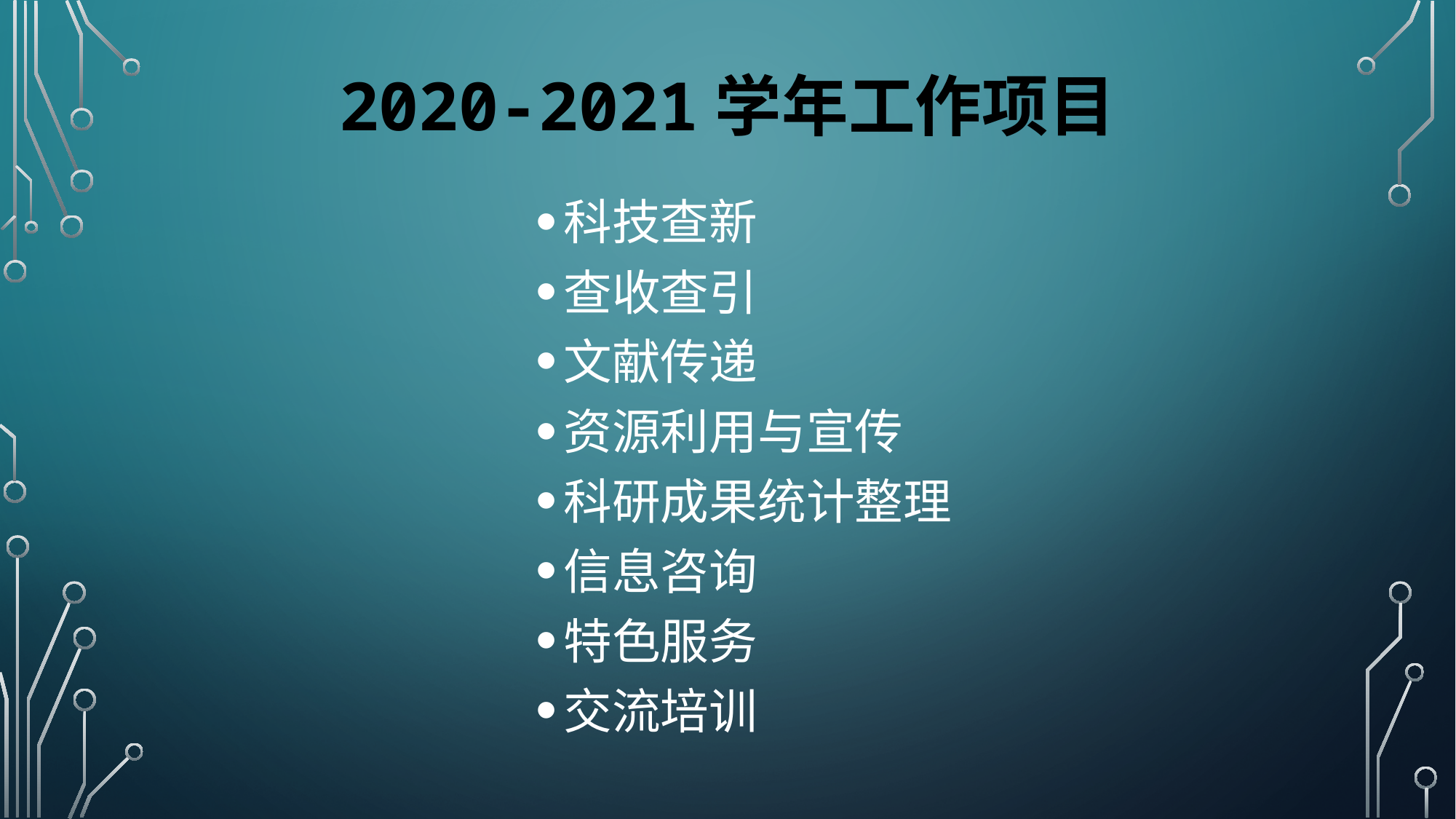

# 2020-2021学年工作项目
科技查新
查收查引
文献传递
资源利用与宣传
科研成果统计整理
信息咨询
特色服务
交流培训